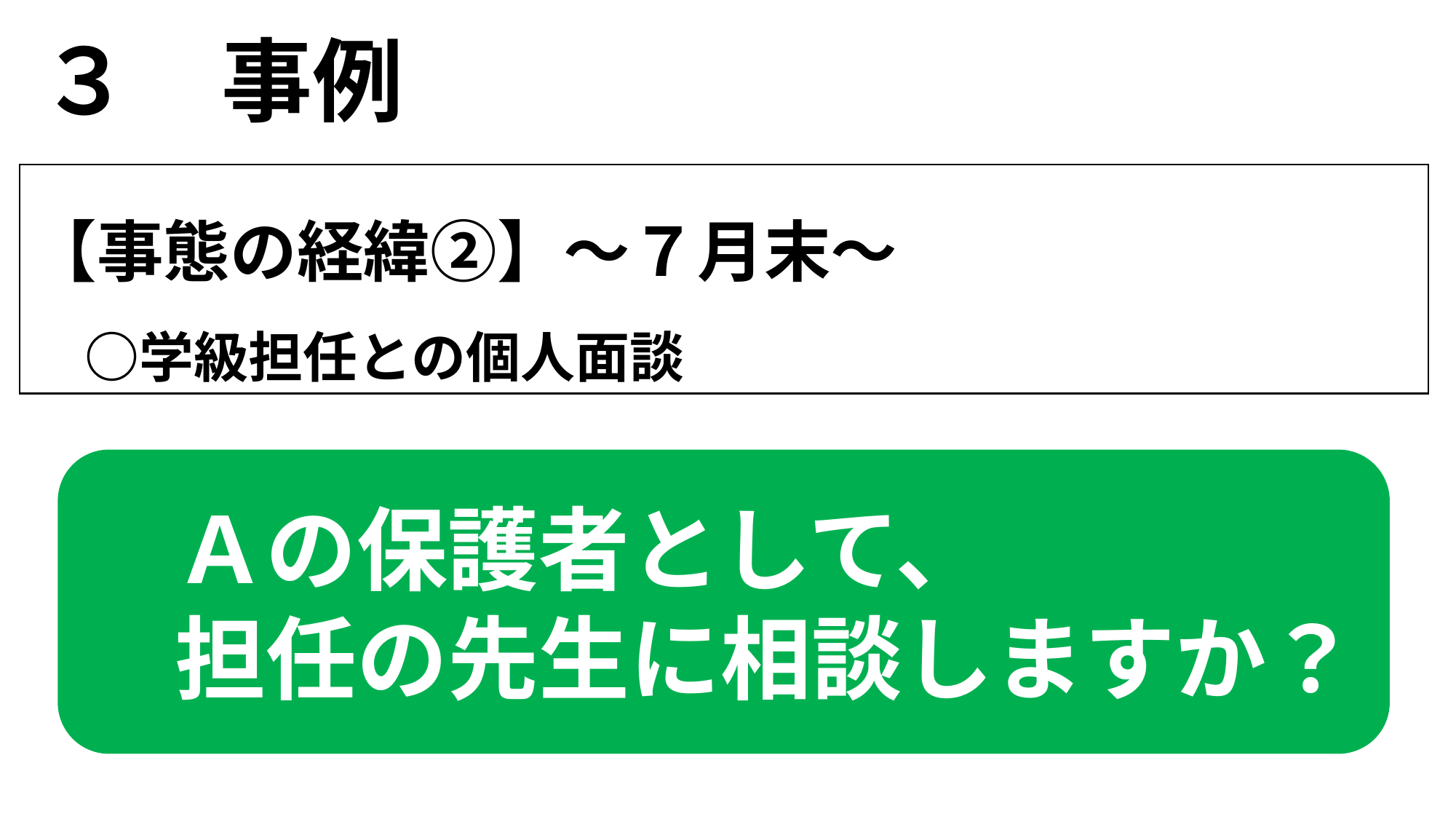

# ３　事例
【事態の経緯②】～７月末～
　○学級担任との個人面談
　Ａの保護者として、
　担任の先生に相談しますか？